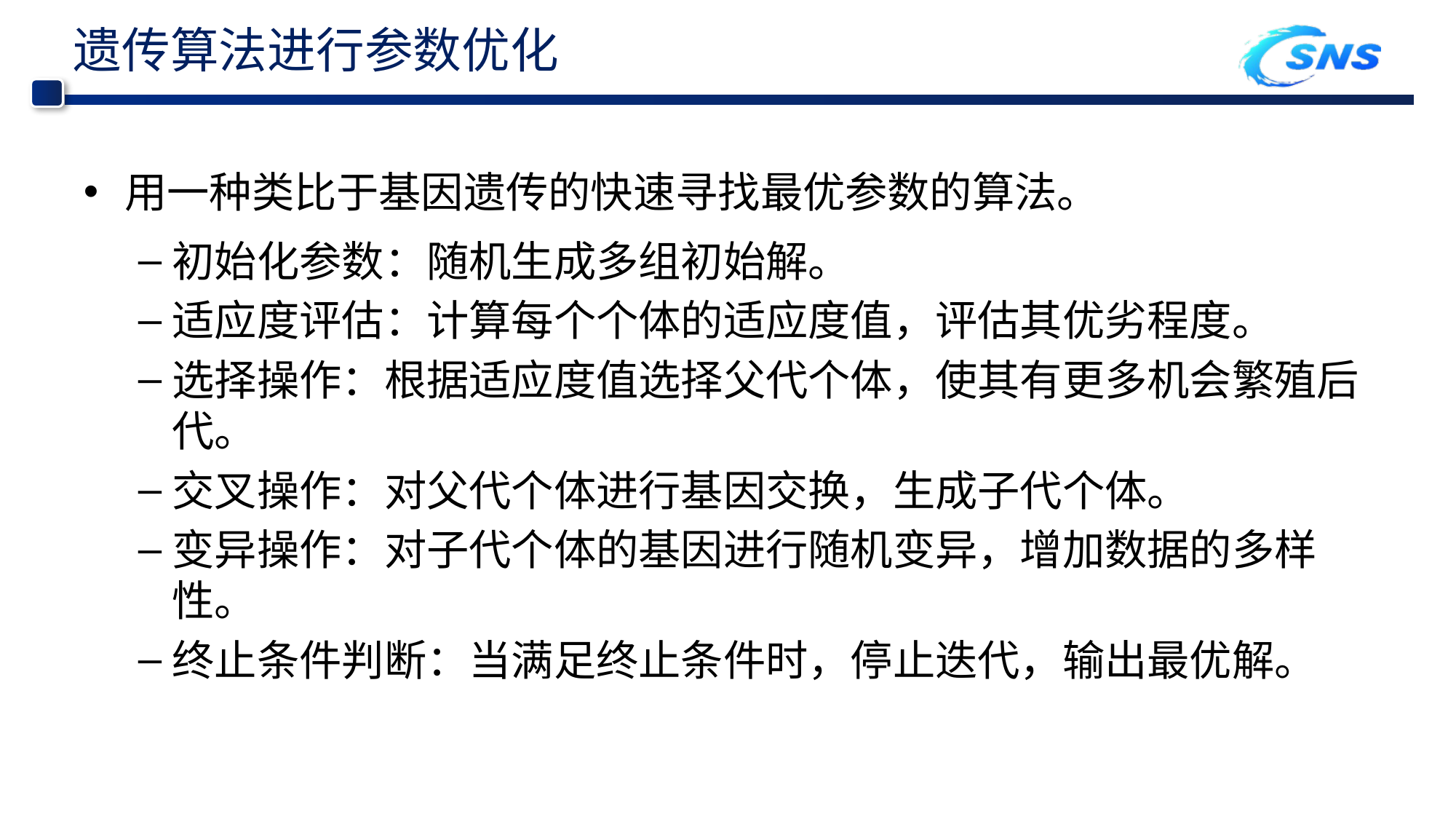

# 遗传算法进行参数优化
用一种类比于基因遗传的快速寻找最优参数的算法。
初始化参数：随机生成多组初始解。
适应度评估：计算每个个体的适应度值，评估其优劣程度。
选择操作：根据适应度值选择父代个体，使其有更多机会繁殖后代。
交叉操作：对父代个体进行基因交换，生成子代个体。
变异操作：对子代个体的基因进行随机变异，增加数据的多样性。
终止条件判断：当满足终止条件时，停止迭代，输出最优解。
5